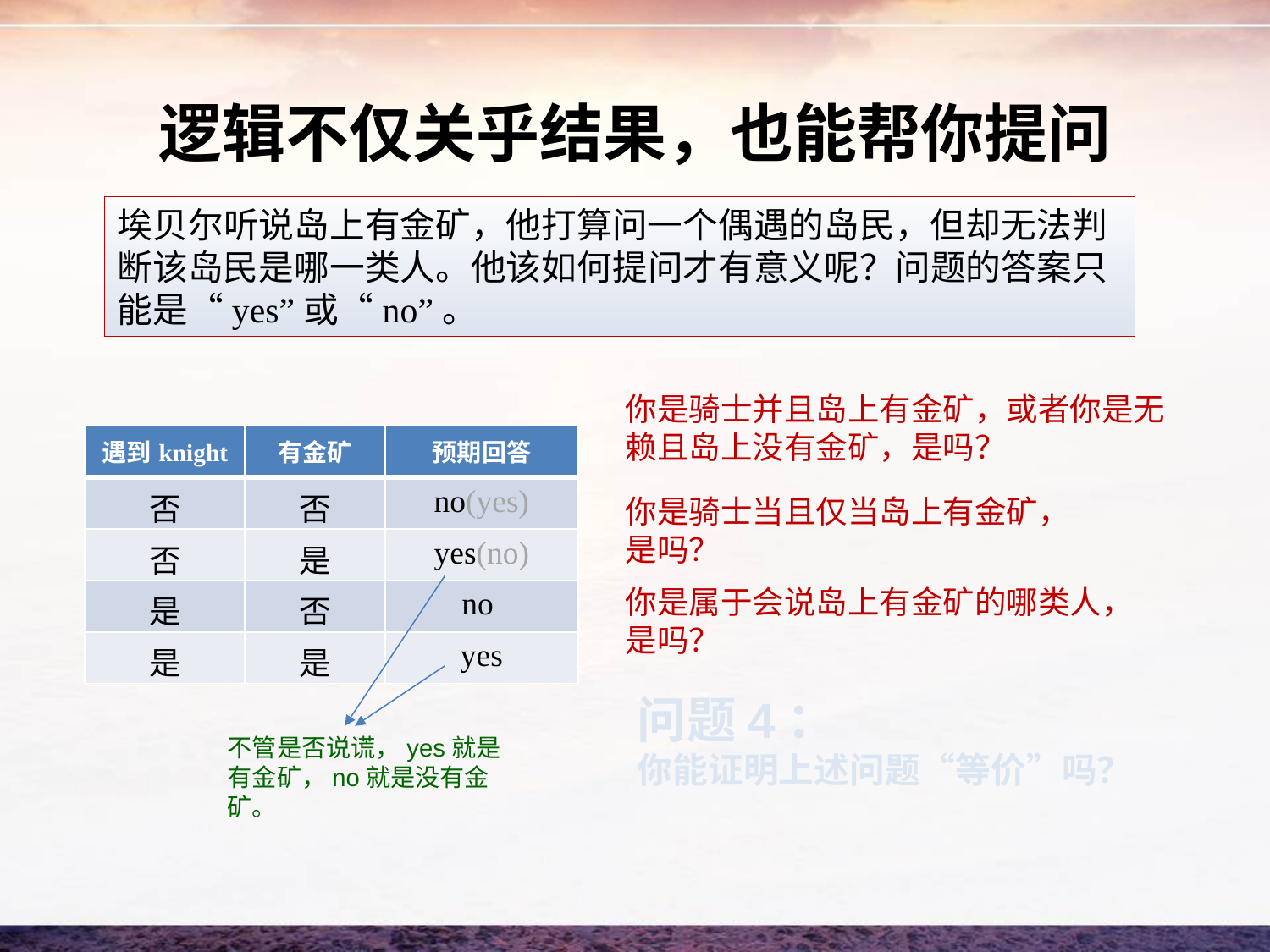

# 逻辑不仅关乎结果，也能帮你提问
埃贝尔听说岛上有金矿，他打算问一个偶遇的岛民，但却无法判断该岛民是哪一类人。他该如何提问才有意义呢？问题的答案只能是“yes”或“no”。
你是骑士并且岛上有金矿，或者你是无赖且岛上没有金矿，是吗？
| 遇到knight | 有金矿 | 预期回答 |
| --- | --- | --- |
| 否 | 否 | no(yes) |
| 否 | 是 | yes(no) |
| 是 | 否 | no |
| 是 | 是 | yes |
你是骑士当且仅当岛上有金矿，是吗？
你是属于会说岛上有金矿的哪类人，是吗？
问题4：
你能证明上述问题“等价”吗？
不管是否说谎，yes就是有金矿，no就是没有金矿。